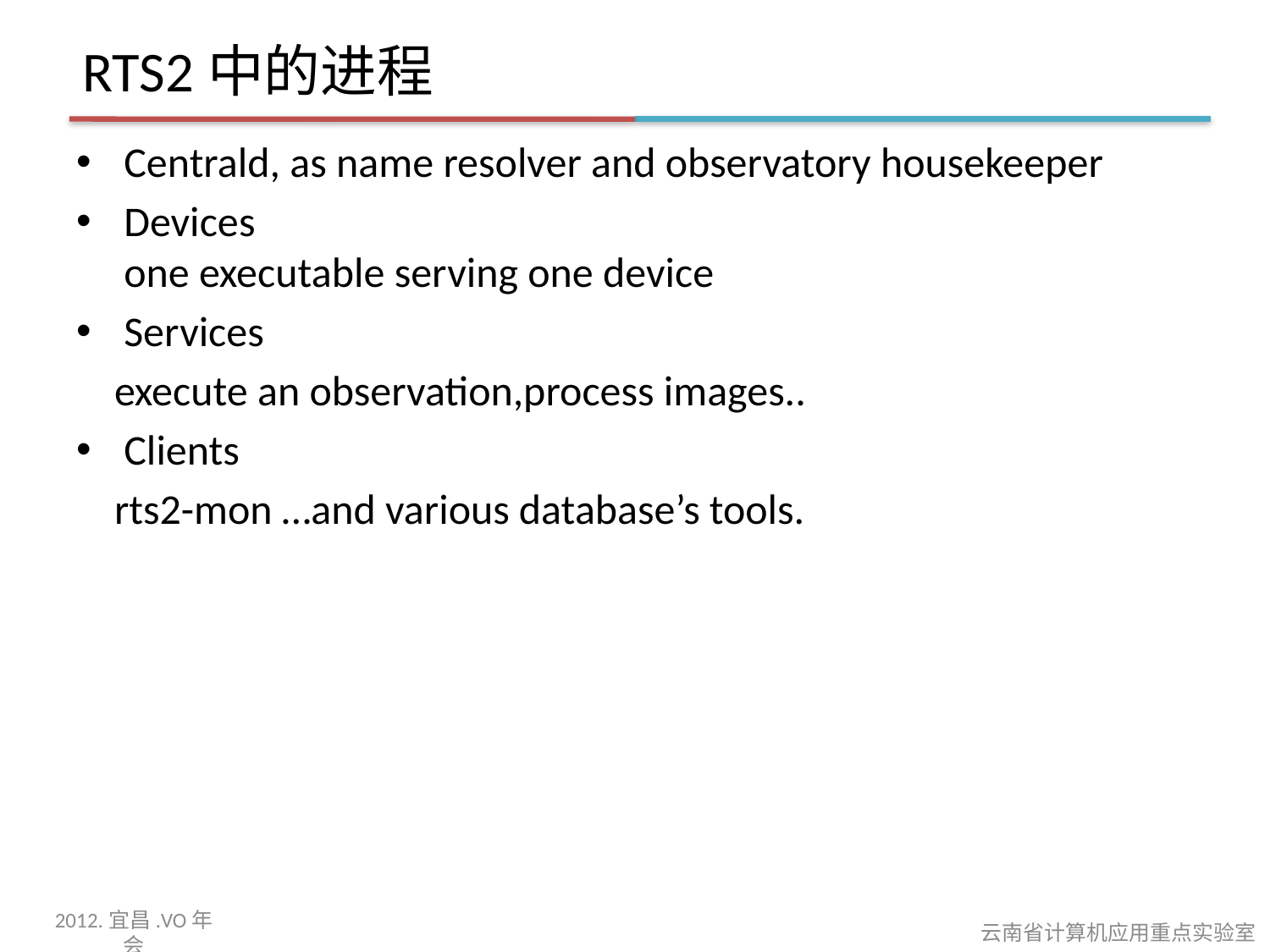

# RTS2中的进程
Centrald, as name resolver and observatory housekeeper
Devices
one executable serving one device
Services
    execute an observation,process images..
Clients
    rts2-mon …and various database’s tools.